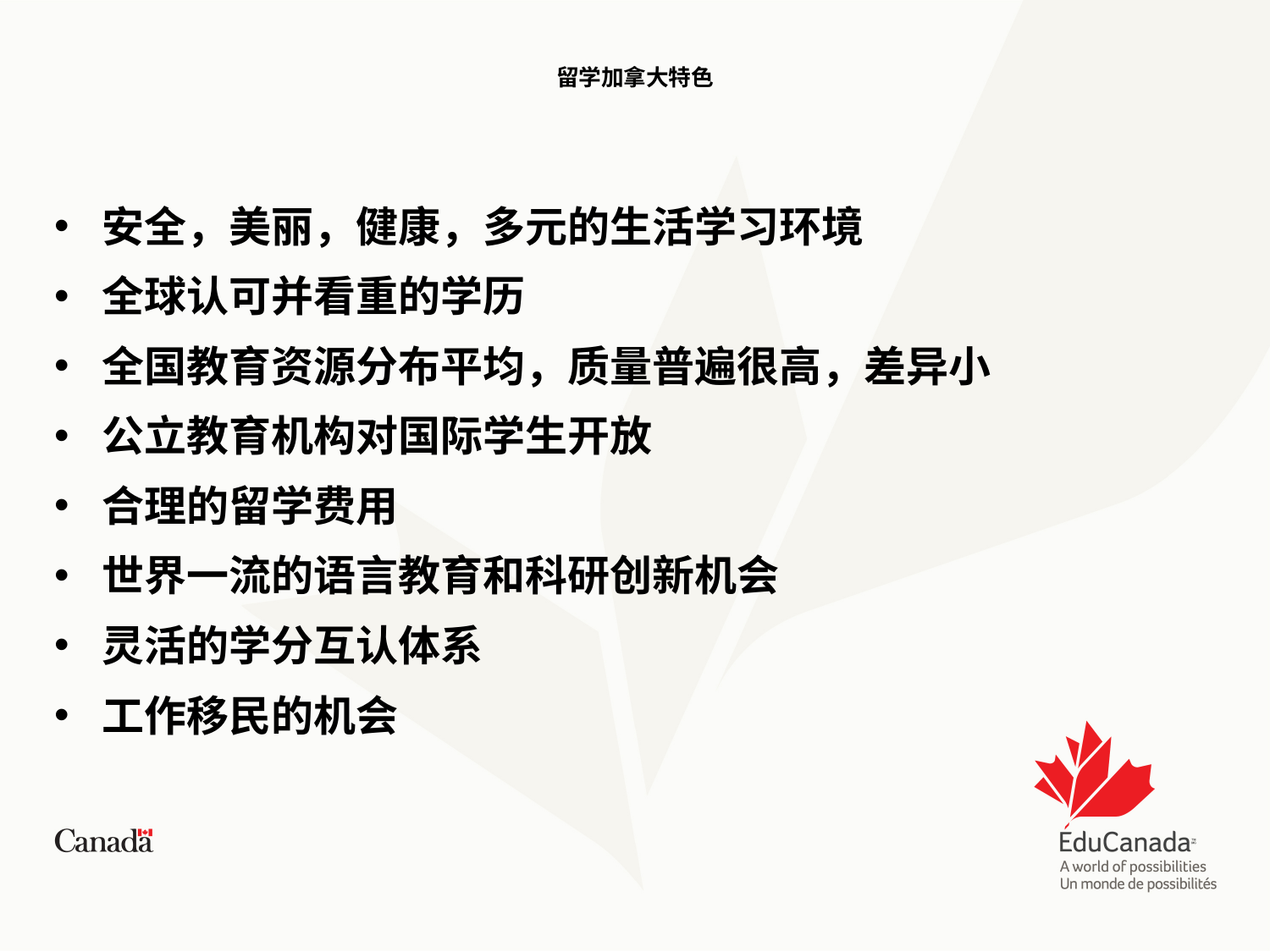

# 留学加拿大特色
安全，美丽，健康，多元的生活学习环境
全球认可并看重的学历
全国教育资源分布平均，质量普遍很高，差异小
公立教育机构对国际学生开放
合理的留学费用
世界一流的语言教育和科研创新机会
灵活的学分互认体系
工作移民的机会